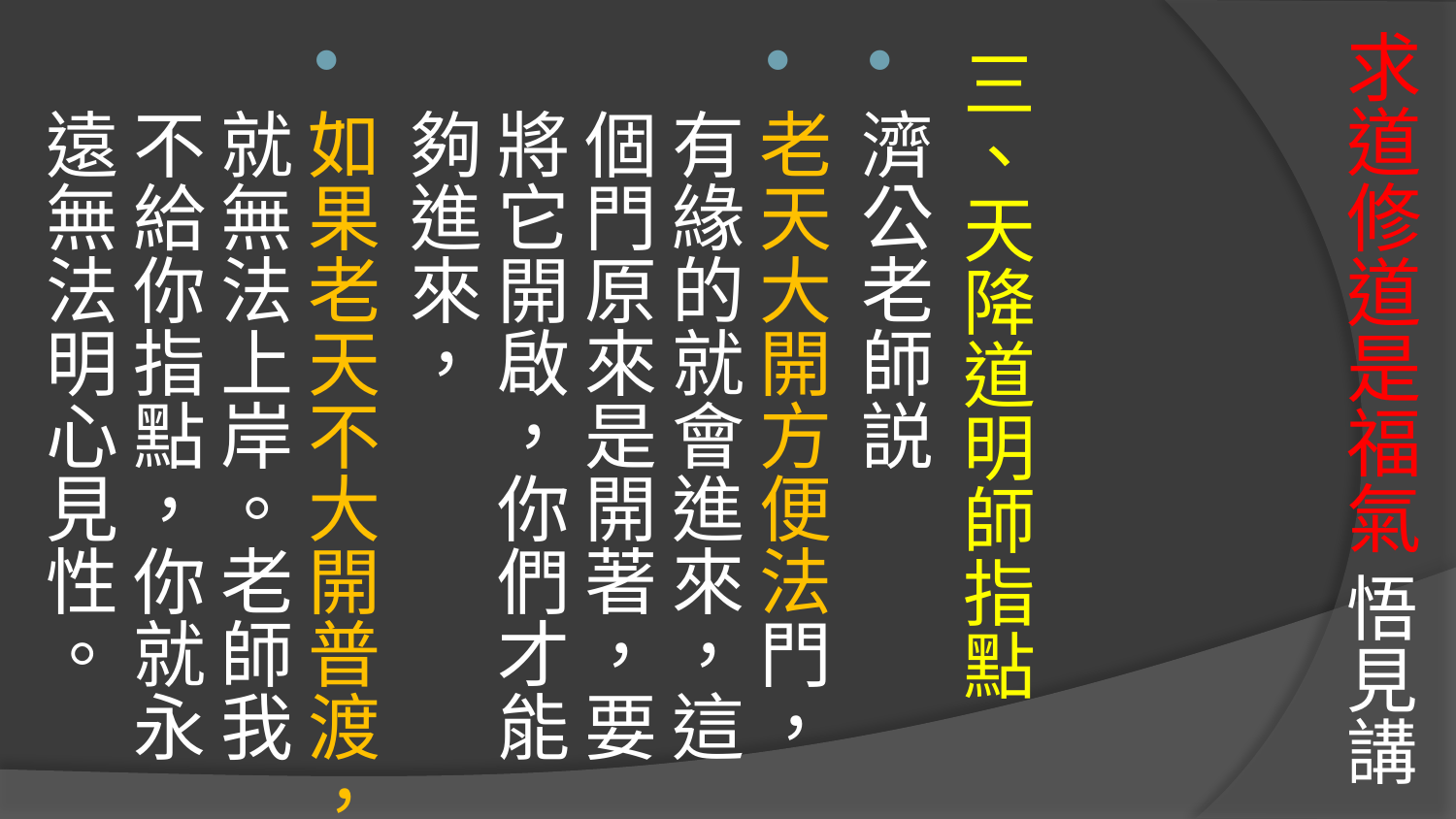

# 求道修道是福氣 悟見講
三、天降道明師指點
濟公老師説
老天大開方便法門，有緣的就會進來，這個門原來是開著，要將它開啟，你們才能夠進來，
如果老天不大開普渡，就無法上岸。老師我不給你指點，你就永遠無法明心見性。